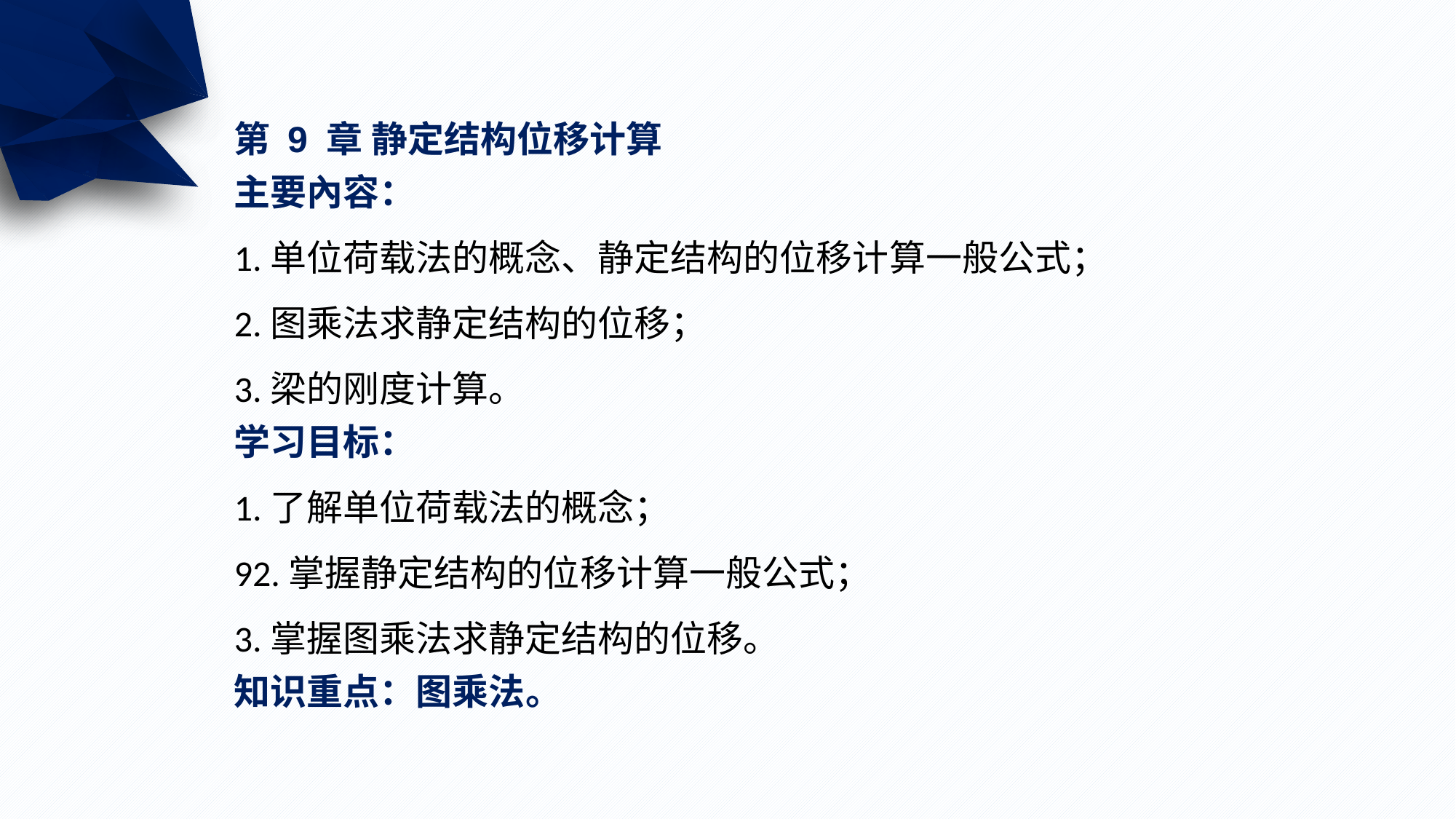

第 9 章 静定结构位移计算
主要內容：
1.单位荷载法的概念、静定结构的位移计算一般公式；
2.图乘法求静定结构的位移；
3.梁的刚度计算。
学习目标：
1.了解单位荷载法的概念；
92.掌握静定结构的位移计算一般公式；
3.掌握图乘法求静定结构的位移。
知识重点：图乘法。